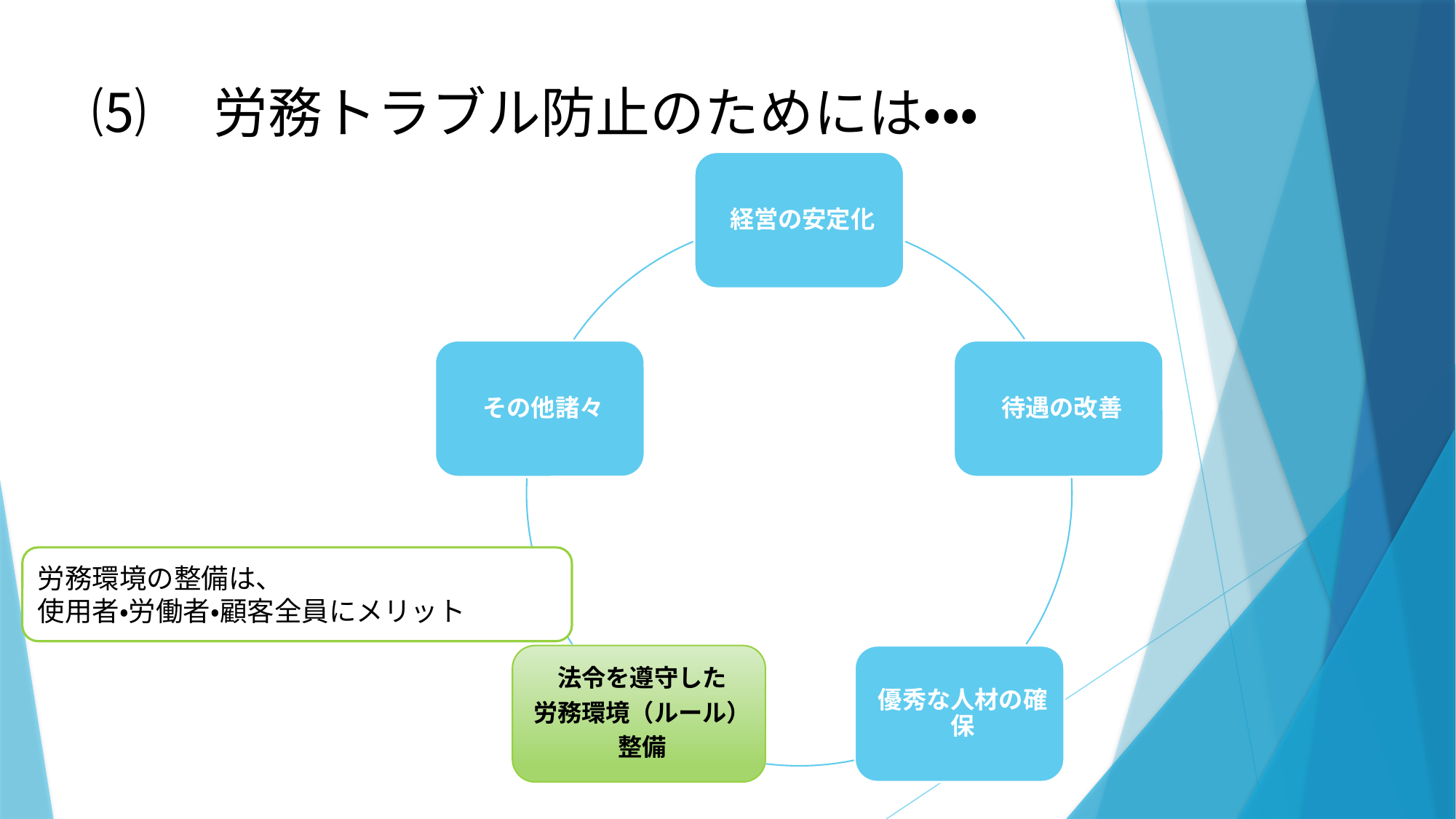

# ⑸　労務トラブル防止のためには・・・
経営の安定化
待遇の改善
優秀な人材の確保
法令を遵守した
労務環境（ルール）
整備
その他諸々
労務環境の整備は、
使用者・労働者・顧客全員にメリット